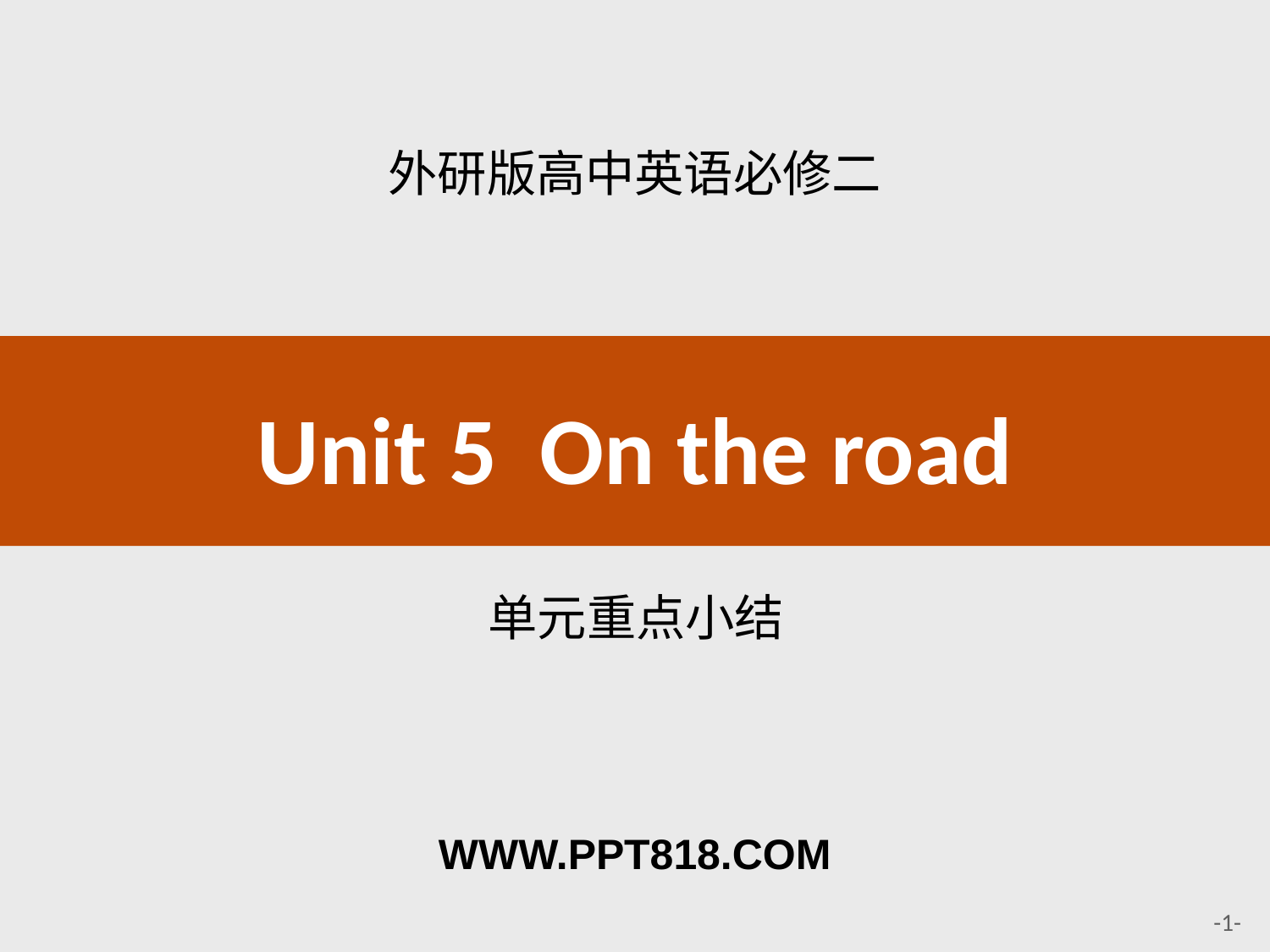

外研版高中英语必修二
Unit 5  On the road
# 单元重点小结
WWW.PPT818.COM